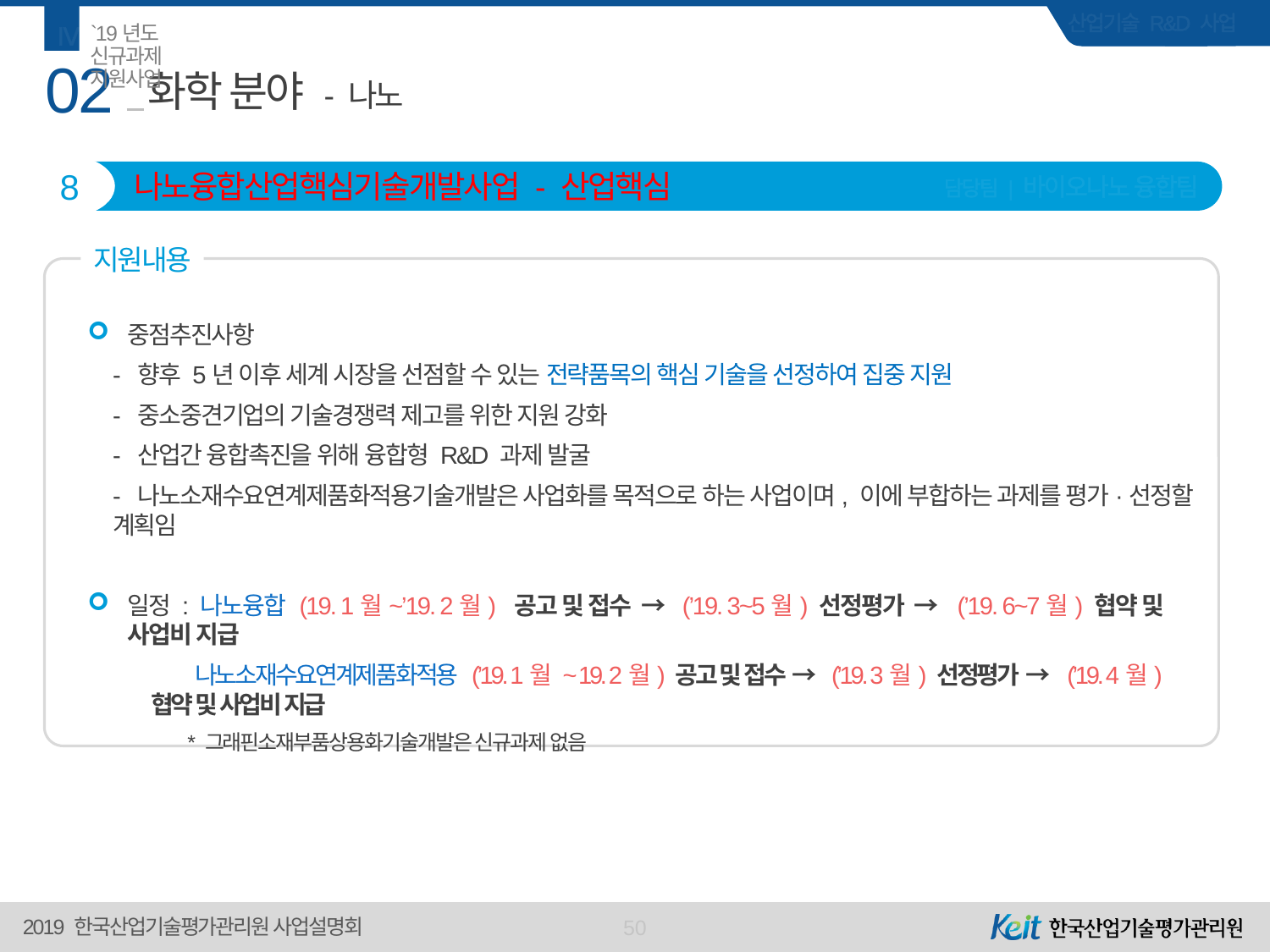

Ⅳ
`19년도 신규과제 지원사업
02
# 화학 분야 - 나노
8
 나노융합산업핵심기술개발사업 - 산업핵심
담당팀 | 바이오나노 융합팀
지원내용

중점추진사항
-  향후 5년 이후 세계 시장을 선점할 수 있는 전략품목의 핵심 기술을 선정하여 집중 지원
-  중소중견기업의 기술경쟁력 제고를 위한 지원 강화
-  산업간 융합촉진을 위해 융합형 R&D 과제 발굴
-  나노소재수요연계제품화적용기술개발은 사업화를 목적으로 하는 사업이며, 이에 부합하는 과제를 평가·선정할 계획임

일정 : 나노융합 (19. 1월~’19. 2월)  공고 및 접수  →  (’19. 3~5월) 선정평가  →  (’19. 6~7월) 협약 및 사업비 지급
       나노소재수요연계제품화적용 (’19. 1월 ~ 19. 2월) 공고 및 접수  →  (’19. 3월) 선정평가  →  (’19. 4월) 협약 및 사업비 지급
* 그래핀소재부품상용화기술개발은 신규과제 없음
50